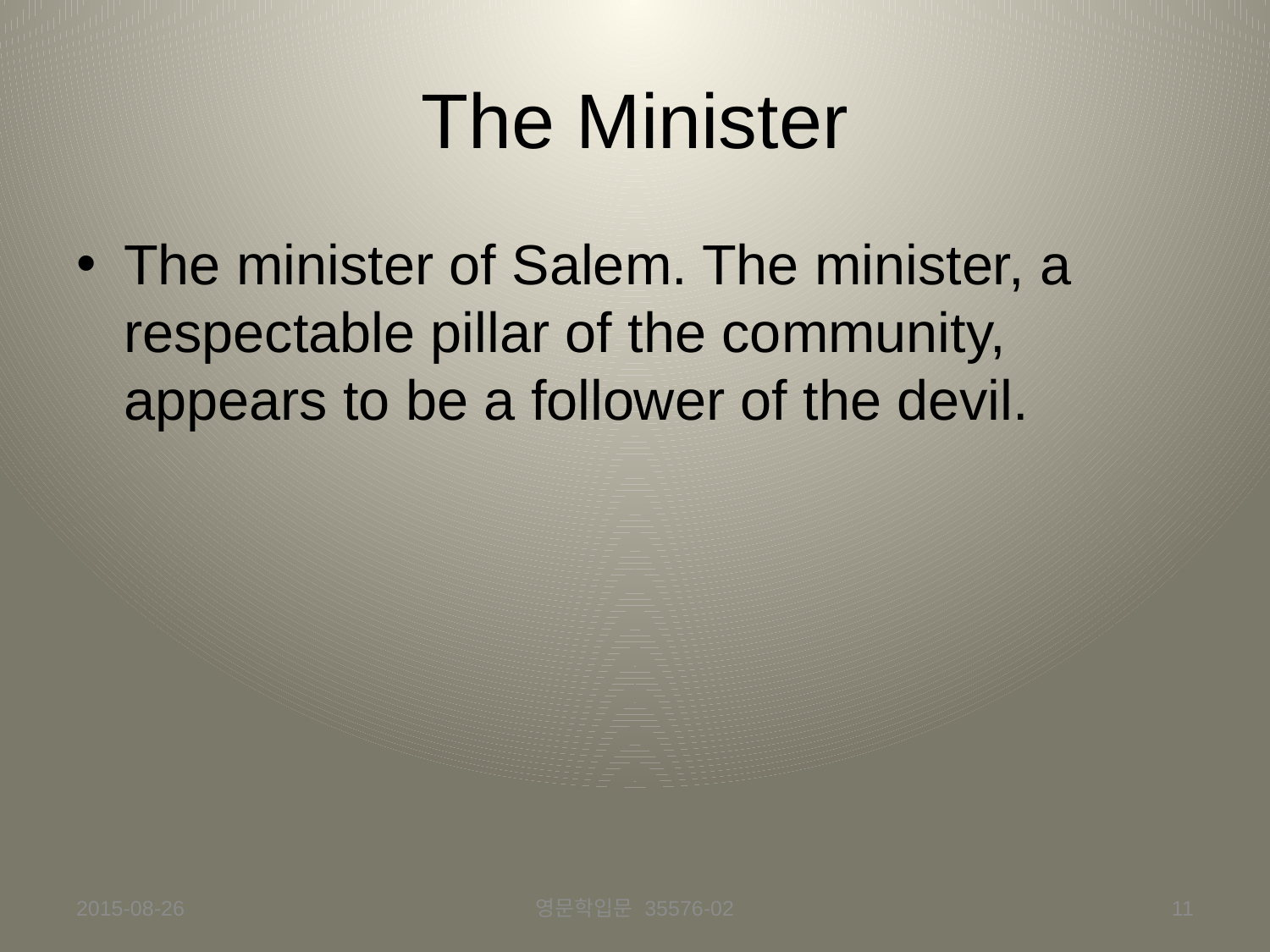

# The Minister
The minister of Salem. The minister, a respectable pillar of the community, appears to be a follower of the devil.
2015-08-26
영문학입문 35576-02
11